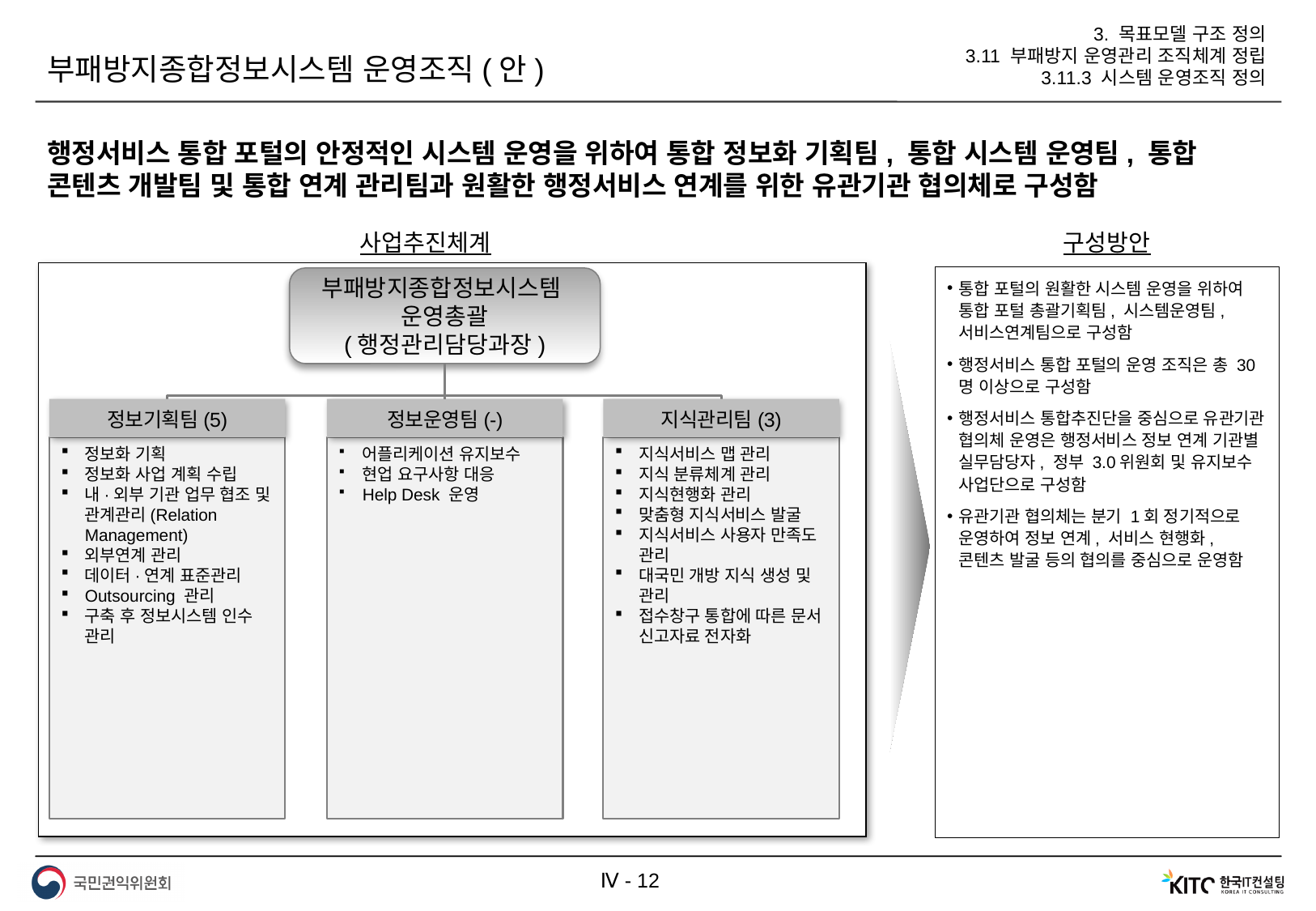

3. 목표모델 구조 정의
3.11 부패방지 운영관리 조직체계 정립
3.11.3 시스템 운영조직 정의
부패방지종합정보시스템 운영조직(안)
행정서비스 통합 포털의 안정적인 시스템 운영을 위하여 통합 정보화 기획팀, 통합 시스템 운영팀, 통합 콘텐츠 개발팀 및 통합 연계 관리팀과 원활한 행정서비스 연계를 위한 유관기관 협의체로 구성함
사업추진체계
구성방안

통합 포털의 원활한 시스템 운영을 위하여 통합 포털 총괄기획팀, 시스템운영팀, 서비스연계팀으로 구성함
행정서비스 통합 포털의 운영 조직은 총 30명 이상으로 구성함
행정서비스 통합추진단을 중심으로 유관기관 협의체 운영은 행정서비스 정보 연계 기관별 실무담당자, 정부 3.0위원회 및 유지보수 사업단으로 구성함
유관기관 협의체는 분기 1회 정기적으로 운영하여 정보 연계, 서비스 현행화, 콘텐츠 발굴 등의 협의를 중심으로 운영함
부패방지종합정보시스템
운영총괄
(행정관리담당과장)
정보기획팀(5)
정보운영팀(-)
지식관리팀(3)
정보화 기획
정보화 사업 계획 수립
내·외부 기관 업무 협조 및 관계관리(Relation Management)
외부연계 관리
데이터·연계 표준관리
Outsourcing 관리
구축 후 정보시스템 인수 관리

어플리케이션 유지보수
현업 요구사항 대응
Help Desk 운영
지식서비스 맵 관리
지식 분류체계 관리
지식현행화 관리
맞춤형 지식서비스 발굴
지식서비스 사용자 만족도 관리
대국민 개방 지식 생성 및 관리
접수창구 통합에 따른 문서 신고자료 전자화